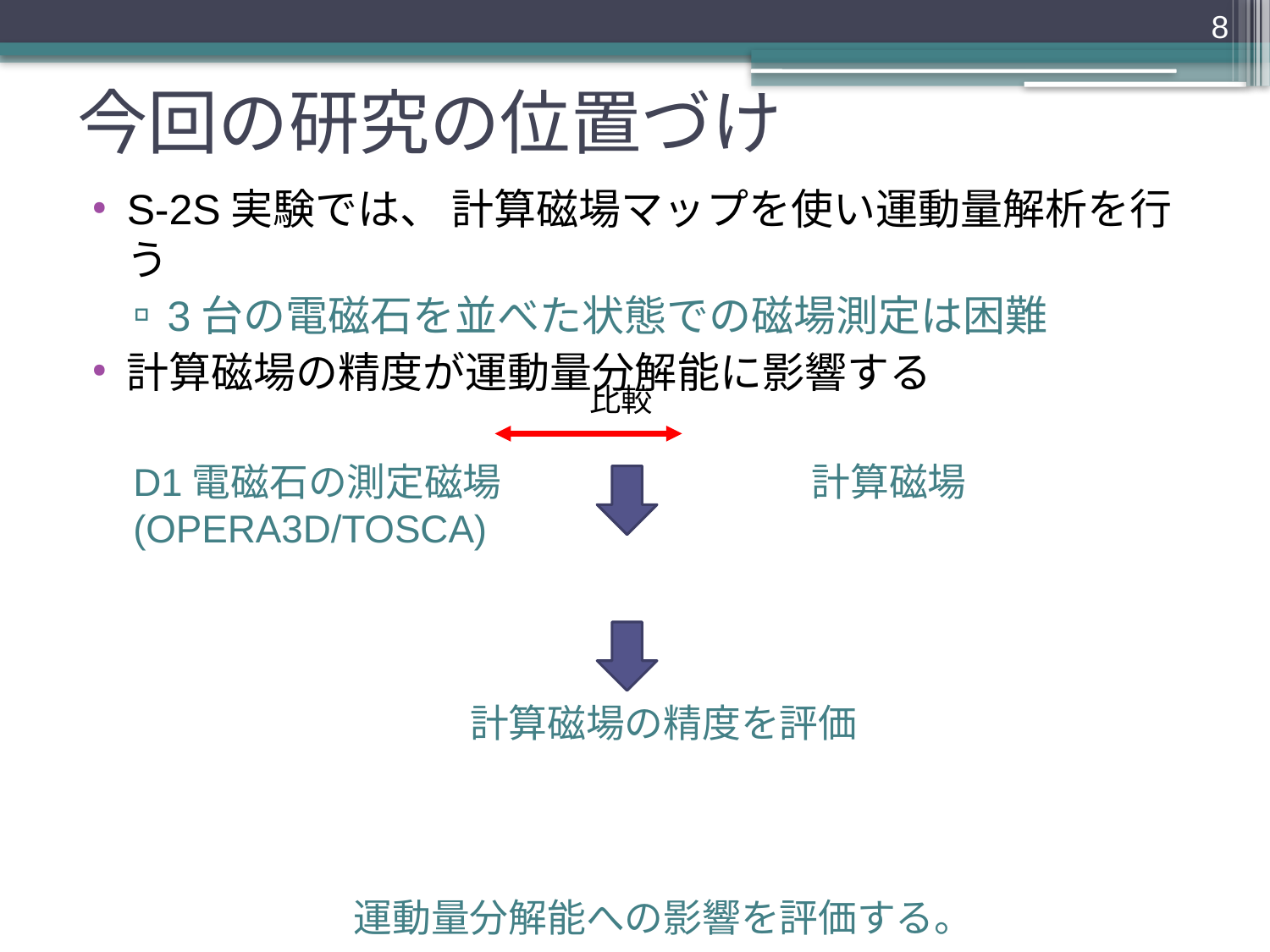

8
# 今回の研究の位置づけ
S-2S実験では、 計算磁場マップを使い運動量解析を行う
3台の電磁石を並べた状態での磁場測定は困難
計算磁場の精度が運動量分解能に影響する

D1電磁石の測定磁場　　　　　　　　計算磁場(OPERA3D/TOSCA)

計算磁場の精度を評価

運動量分解能への影響を評価する。
比較